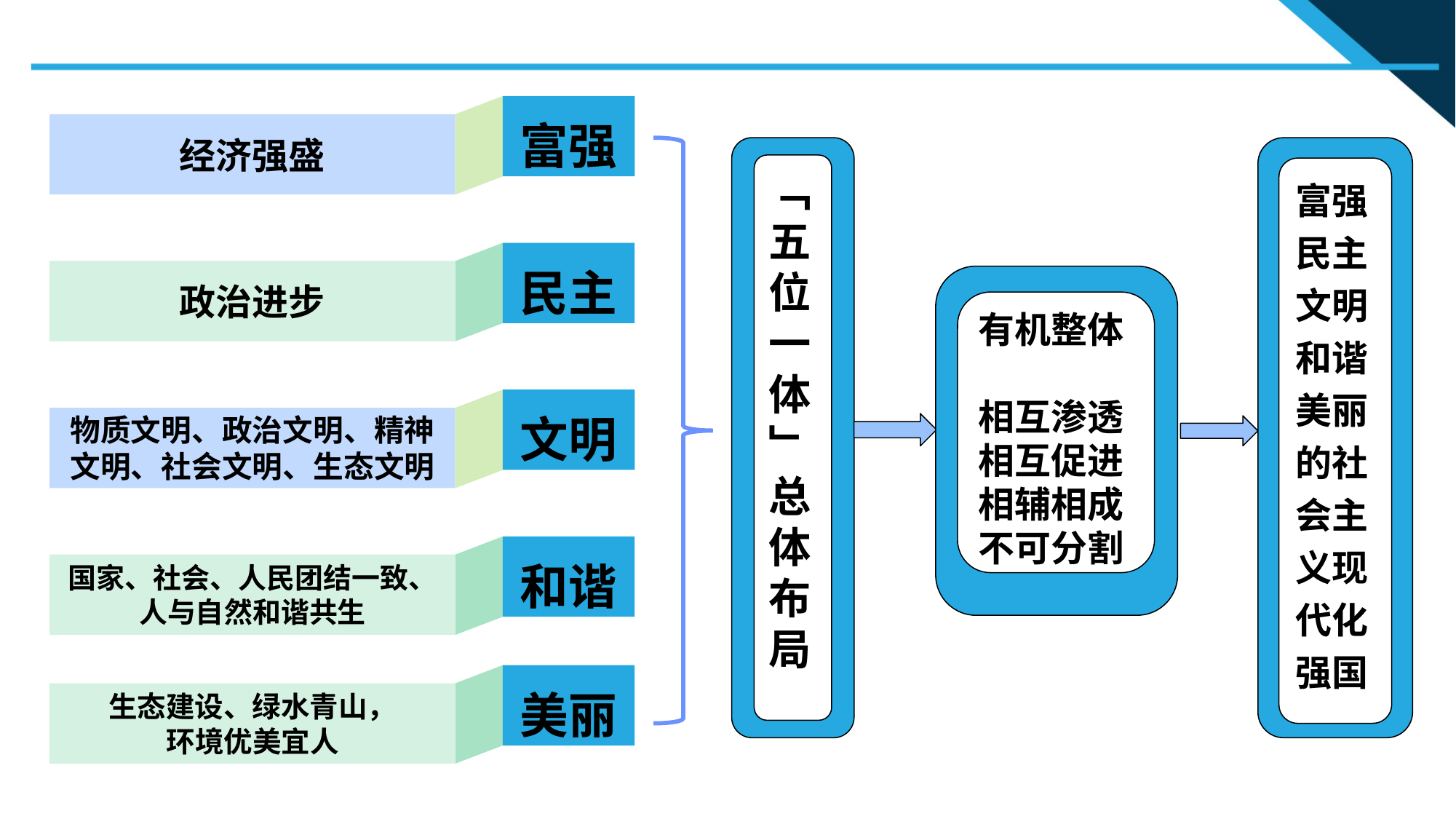

富强

经济强盛

﹁五位一体
﹂总体布局
富强民主文明和谐美丽的社会主义现代化强国
民主

政治进步

有机整体

相互渗透相互促进
相辅相成
不可分割

文明

物质文明、政治文明、精神文明、社会文明、生态文明

和谐

国家、社会、人民团结一致、人与自然和谐共生
美丽

生态建设、绿水青山，
环境优美宜人